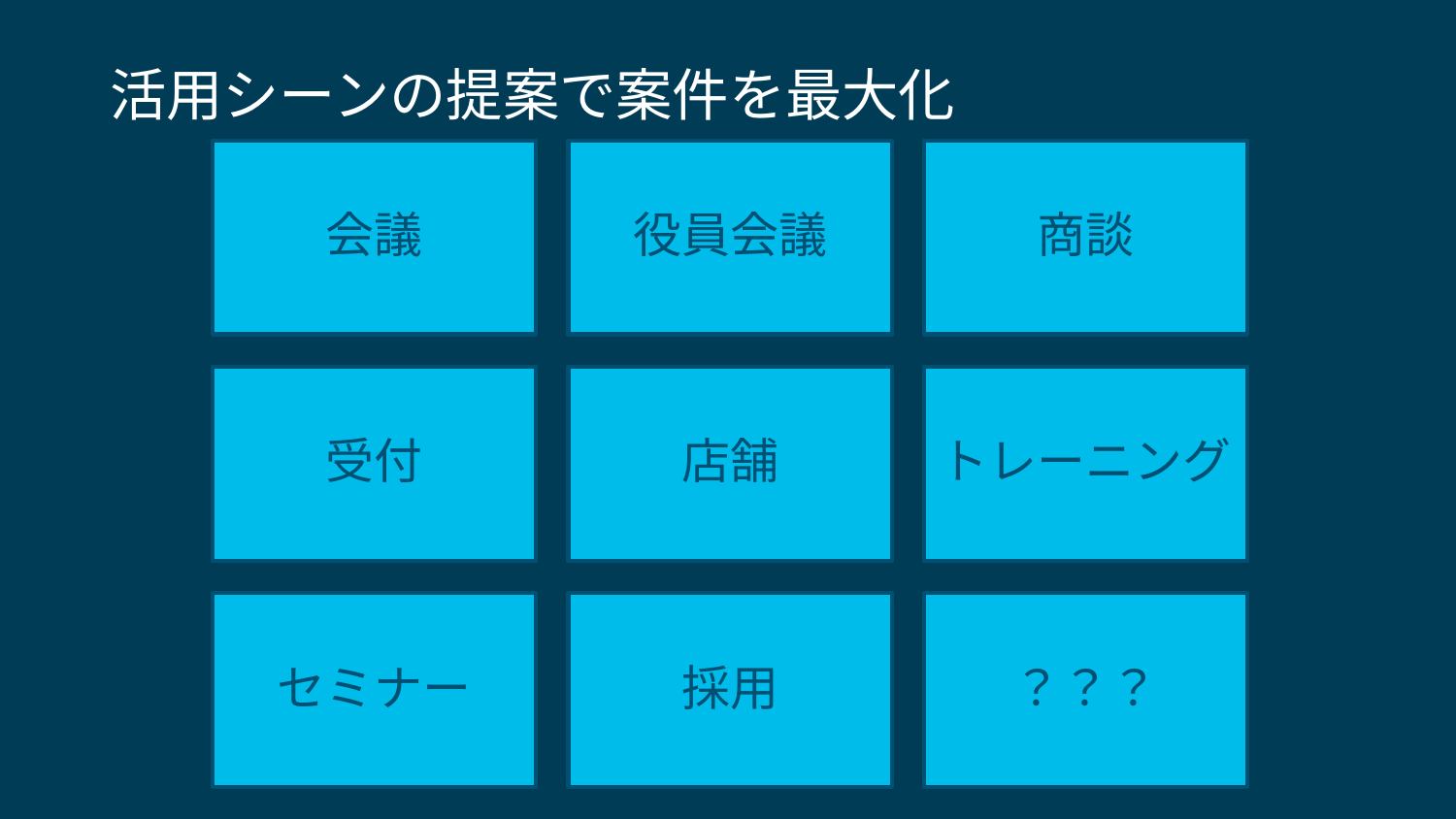

活用シーンの提案で案件を最大化
会議
役員会議
商談
受付
店舗
トレーニング
セミナー
採用
？？？